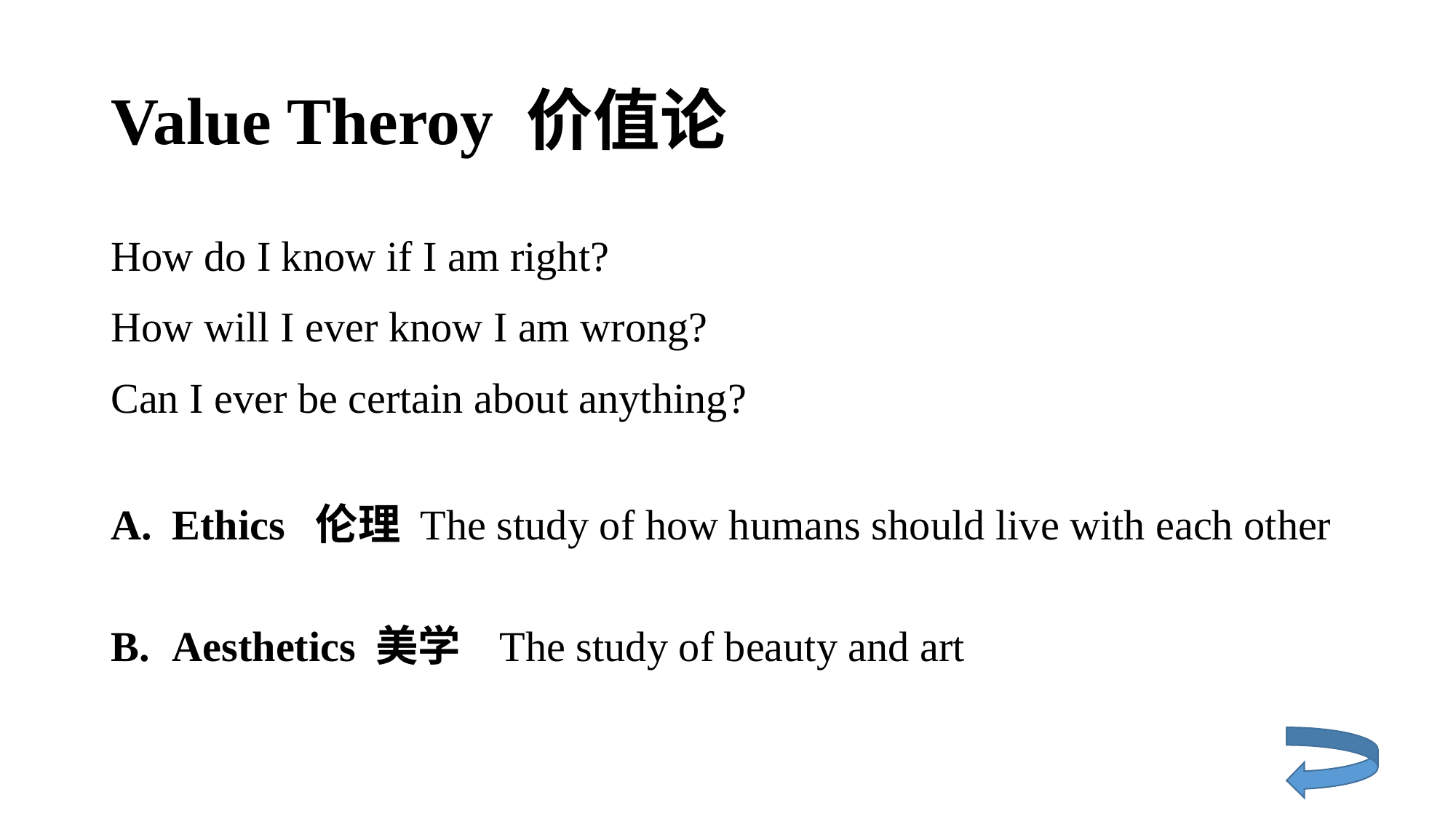

# Value Theroy 价值论
How do I know if I am right?
How will I ever know I am wrong?
Can I ever be certain about anything?

Ethics  伦理 The study of how humans should live with each other

Aesthetics 美学   The study of beauty and art